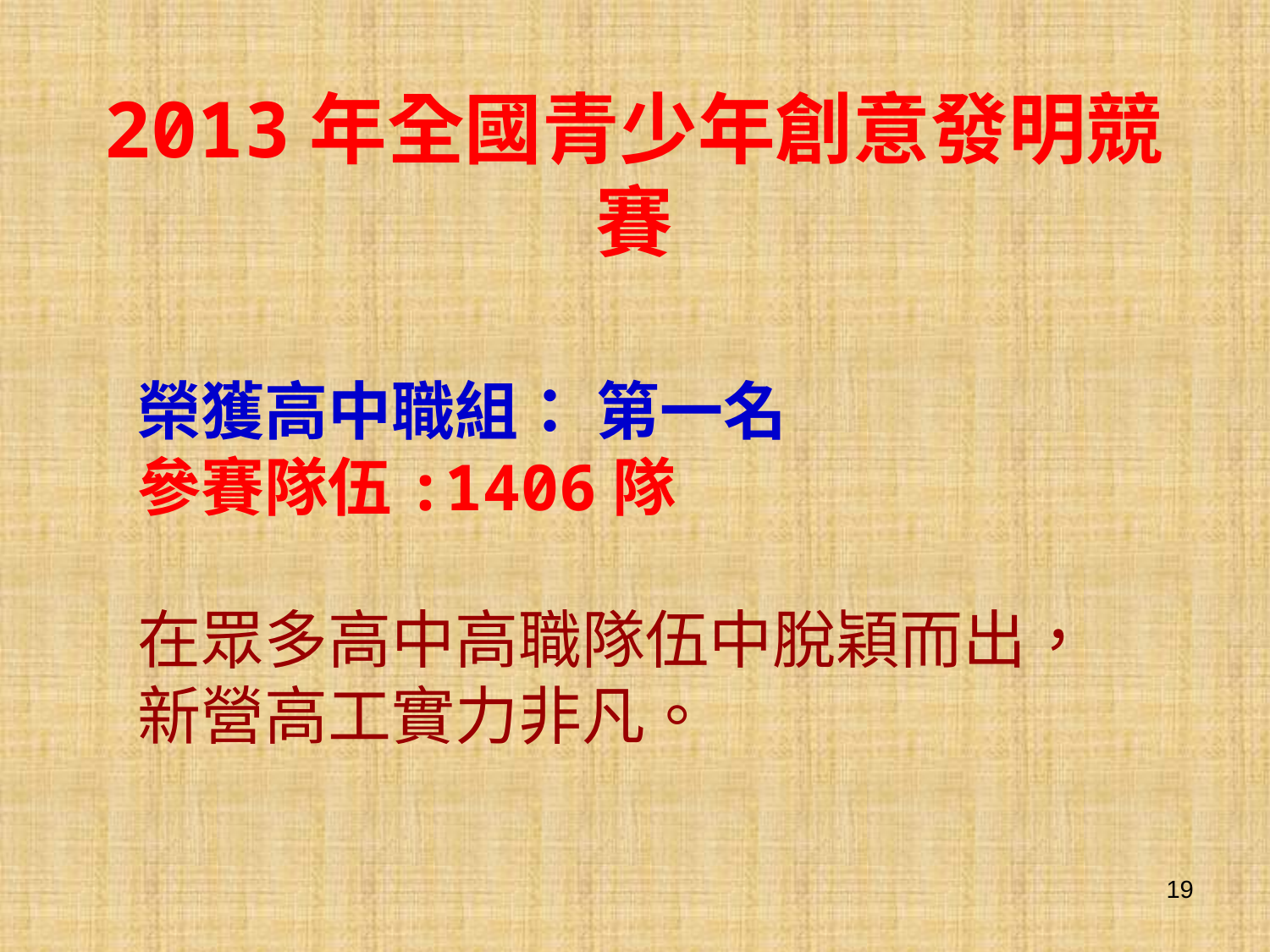

2013年全國青少年創意發明競賽
榮獲高中職組： 第一名
參賽隊伍:1406隊

在眾多高中高職隊伍中脫穎而出，
新營高工實力非凡。

19